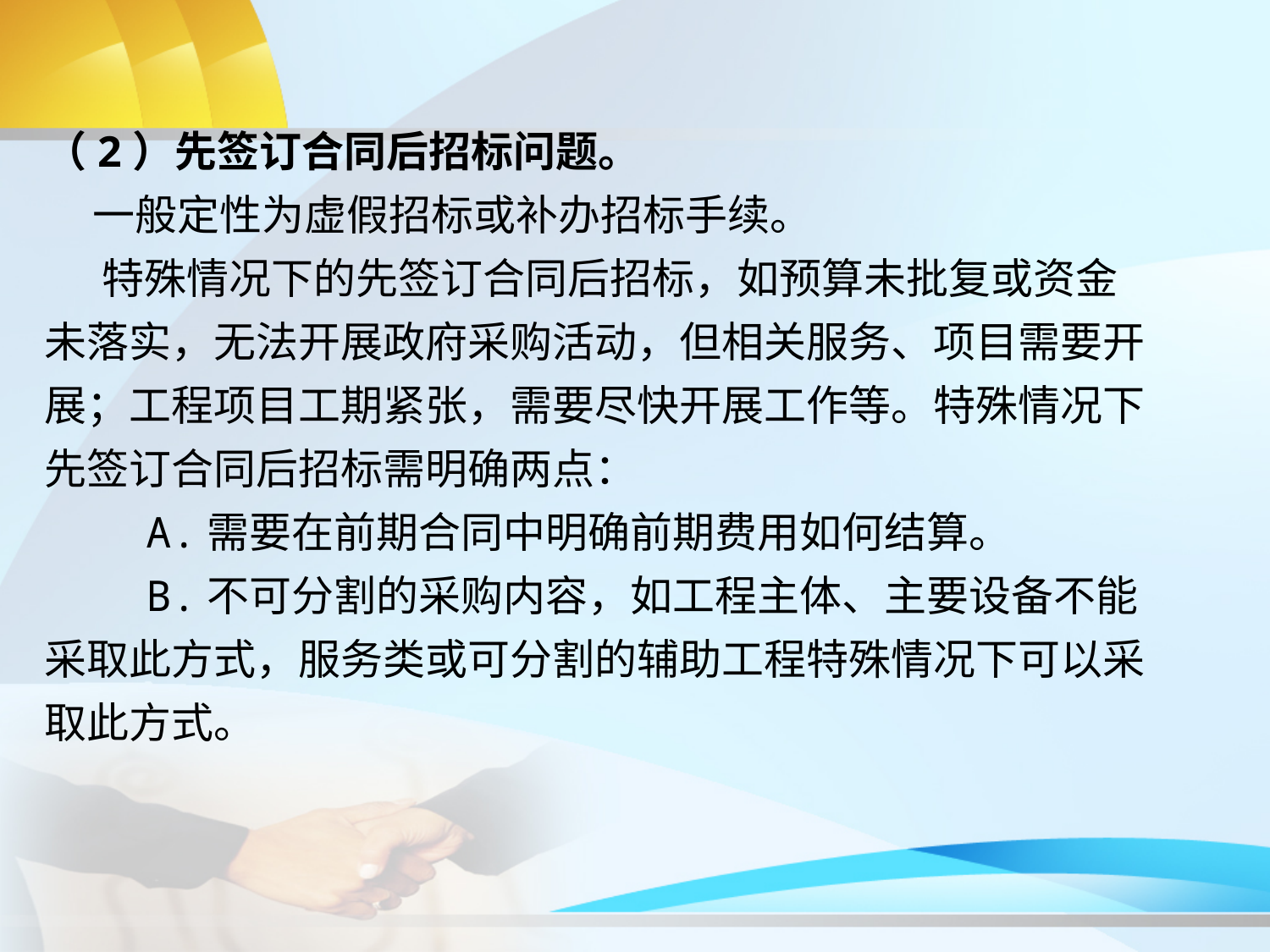

（2）先签订合同后招标问题。
    一般定性为虚假招标或补办招标手续。
     特殊情况下的先签订合同后招标，如预算未批复或资金未落实，无法开展政府采购活动，但相关服务、项目需要开展；工程项目工期紧张，需要尽快开展工作等。特殊情况下先签订合同后招标需明确两点：
    A.需要在前期合同中明确前期费用如何结算。
    B.不可分割的采购内容，如工程主体、主要设备不能采取此方式，服务类或可分割的辅助工程特殊情况下可以采取此方式。